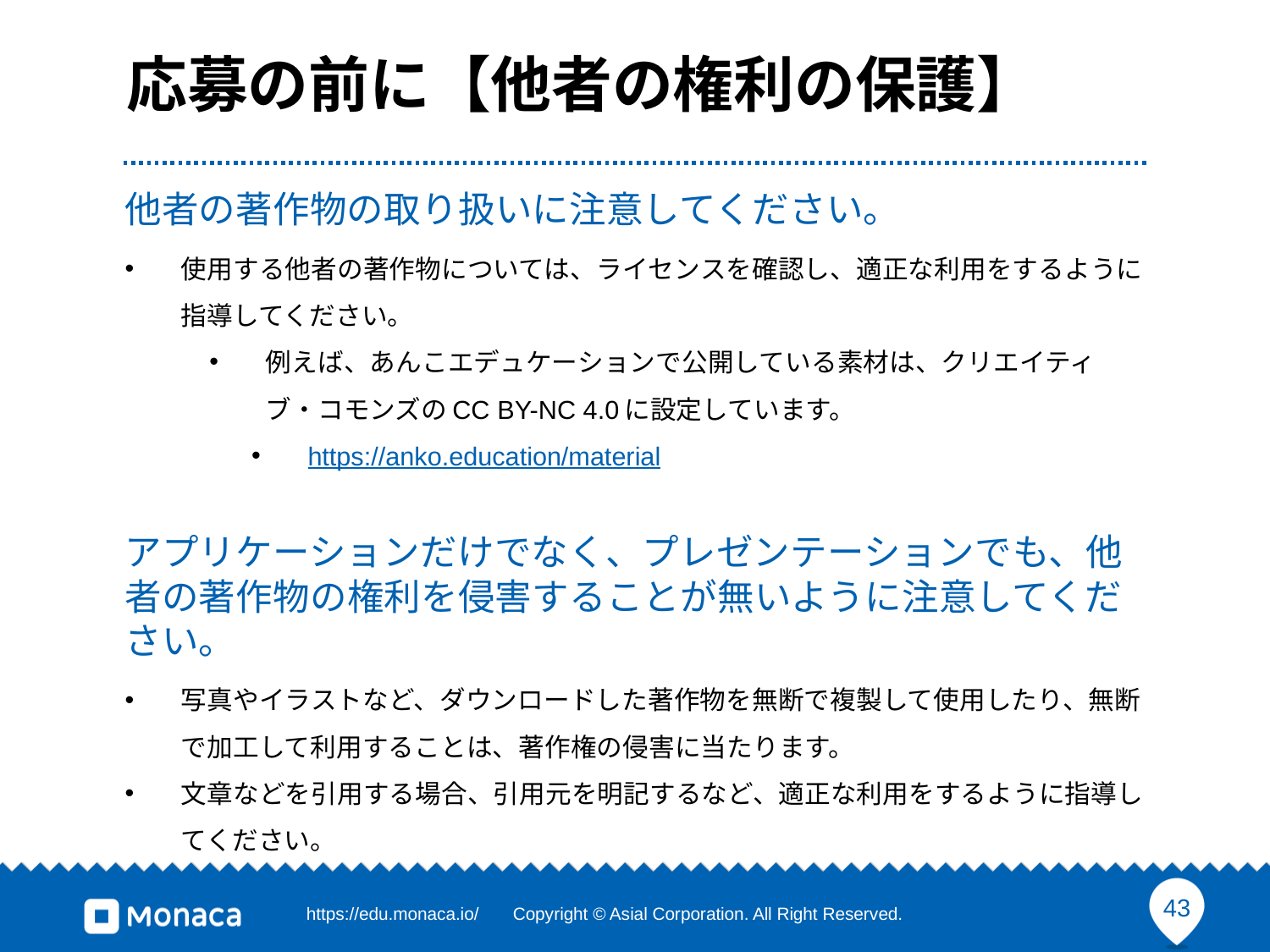

# 応募の前に【他者の権利の保護】
他者の著作物の取り扱いに注意してください。
使用する他者の著作物については、ライセンスを確認し、適正な利用をするように指導してください。
例えば、あんこエデュケーションで公開している素材は、クリエイティブ・コモンズのCC BY-NC 4.0に設定しています。
https://anko.education/material

アプリケーションだけでなく、プレゼンテーションでも、他者の著作物の権利を侵害することが無いように注意してください。
写真やイラストなど、ダウンロードした著作物を無断で複製して使用したり、無断で加工して利用することは、著作権の侵害に当たります。
文章などを引用する場合、引用元を明記するなど、適正な利用をするように指導してください。